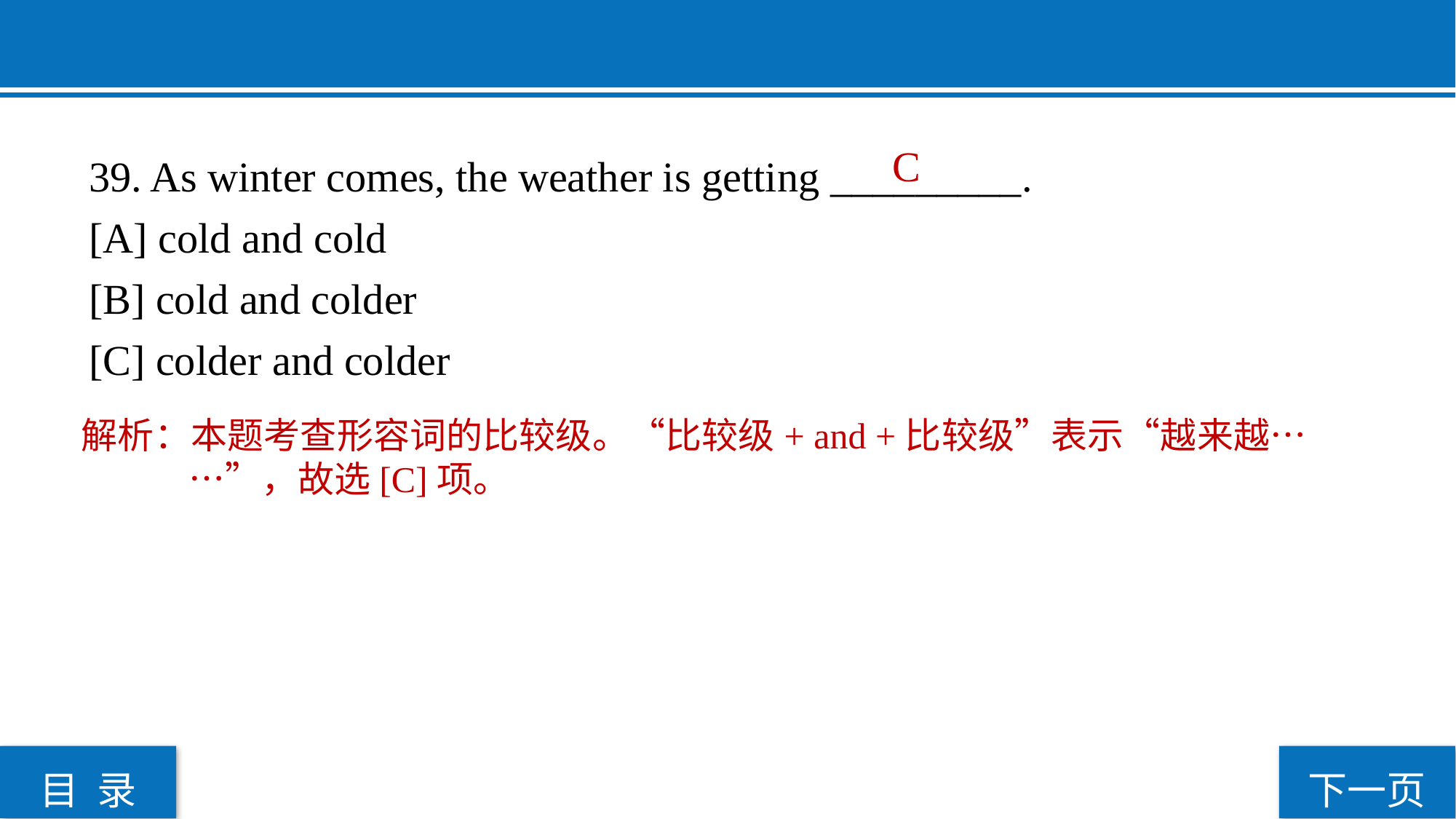

C
39. As winter comes, the weather is getting _________.
[A] cold and cold
[B] cold and colder
[C] colder and colder
解析：本题考查形容词的比较级。“比较级+ and +比较级”表示“越来越……”，故选[C]项。